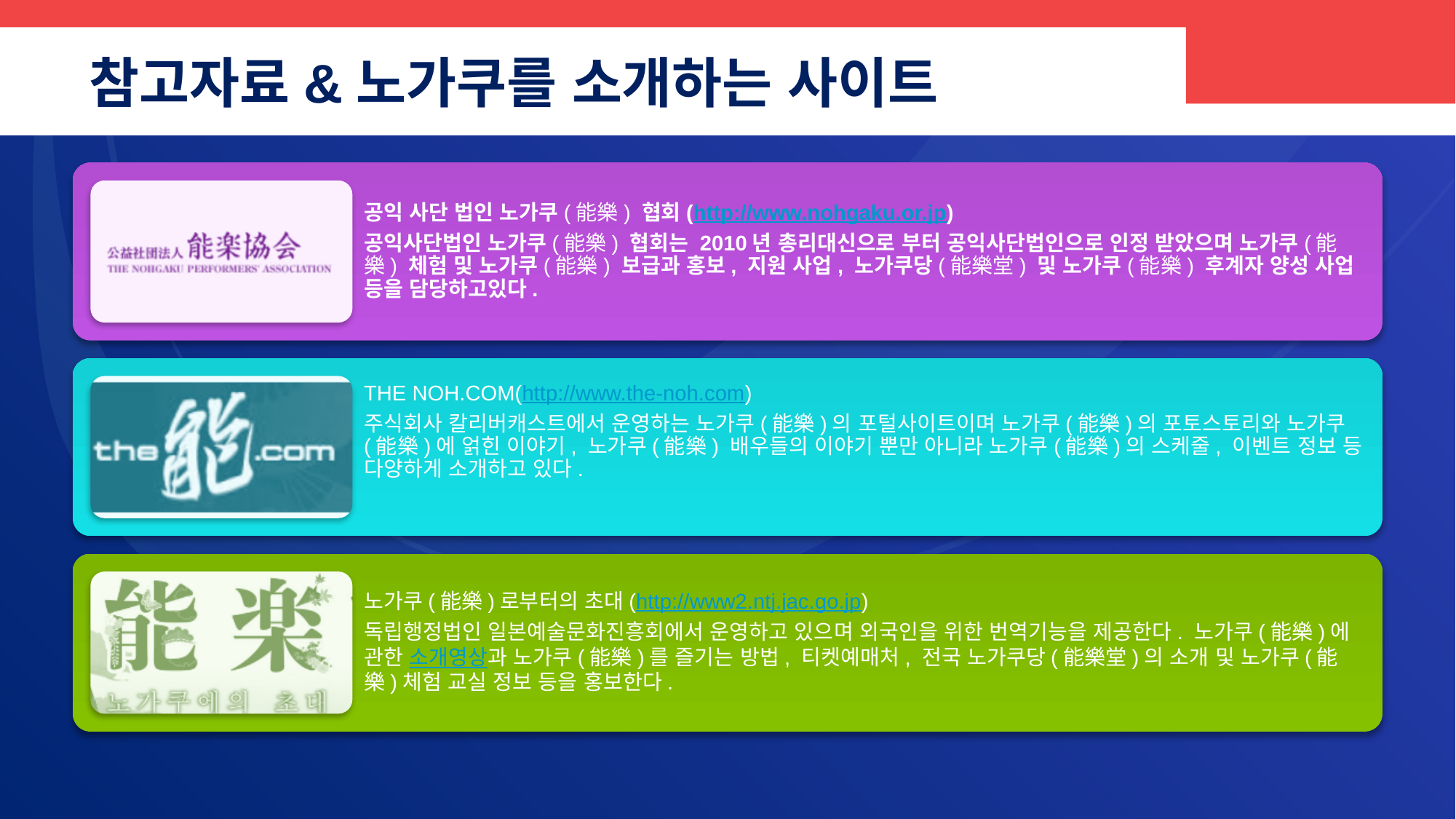

# 참고자료&노가쿠를 소개하는 사이트
공익 사단 법인 노가쿠(能樂) 협회(http://www.nohgaku.or.jp)
공익사단법인 노가쿠(能樂) 협회는 2010년 총리대신으로 부터 공익사단법인으로 인정 받았으며 노가쿠(能樂) 체험 및 노가쿠(能樂) 보급과 홍보, 지원 사업, 노가쿠당(能樂堂) 및 노가쿠(能樂) 후계자 양성 사업 등을 담당하고있다.
THE NOH.COM(http://www.the-noh.com)
주식회사 칼리버캐스트에서 운영하는 노가쿠(能樂)의 포털사이트이며 노가쿠(能樂)의 포토스토리와 노가쿠(能樂)에 얽힌 이야기, 노가쿠(能樂) 배우들의 이야기 뿐만 아니라 노가쿠(能樂)의 스케줄, 이벤트 정보 등 다양하게 소개하고 있다.

노가쿠(能樂)로부터의 초대(http://www2.ntj.jac.go.jp)
독립행정법인 일본예술문화진흥회에서 운영하고 있으며 외국인을 위한 번역기능을 제공한다. 노가쿠(能樂)에 관한 소개영상과 노가쿠(能樂)를 즐기는 방법, 티켓예매처, 전국 노가쿠당(能樂堂)의 소개 및 노가쿠(能樂)체험 교실 정보 등을 홍보한다.